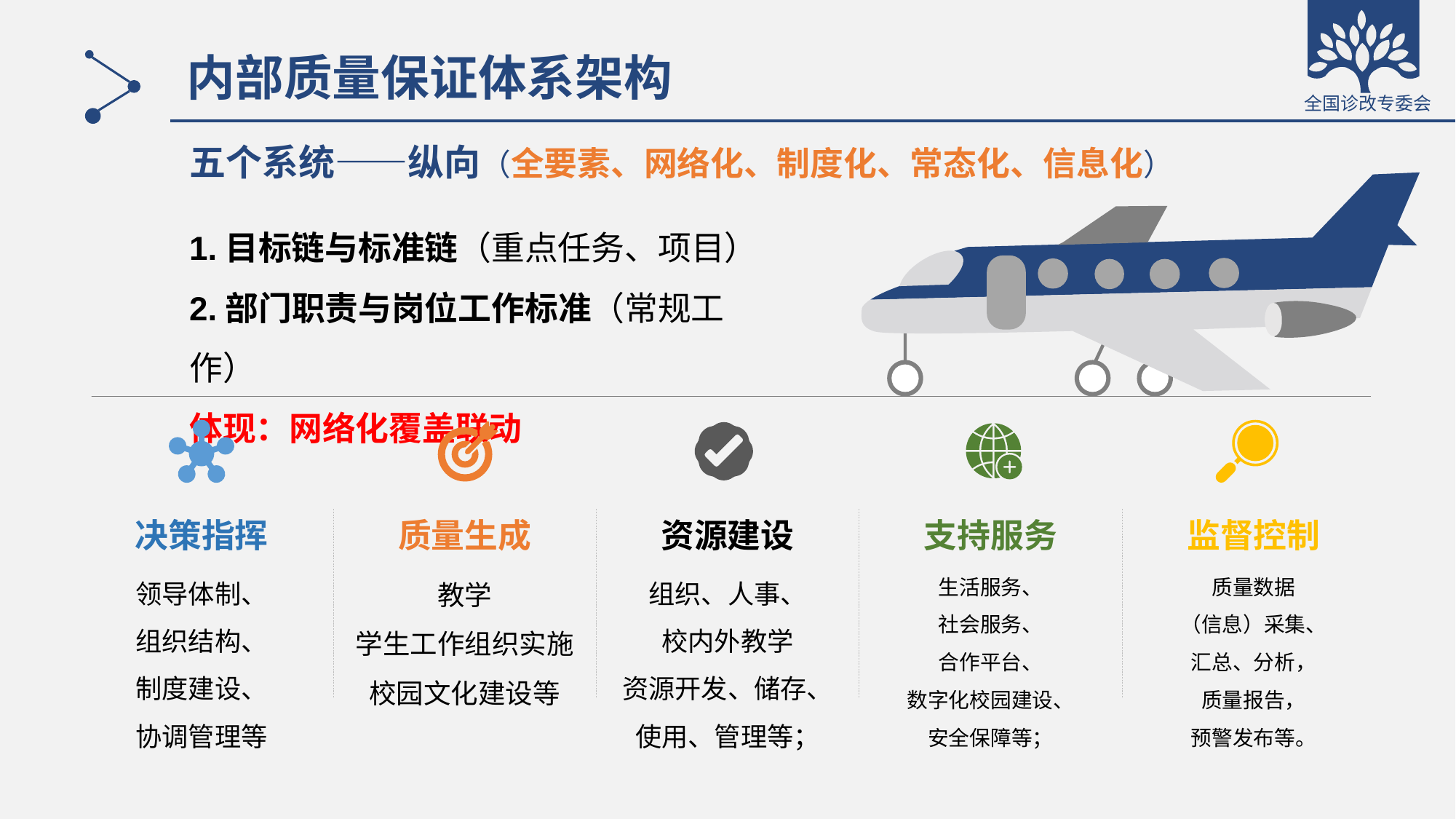

# 内部质量保证体系架构
五个系统——纵向（全要素、网络化、制度化、常态化、信息化）

1.目标链与标准链（重点任务、项目）
2.部门职责与岗位工作标准（常规工作）
体现：网络化覆盖联动

决策指挥
领导体制、
组织结构、
制度建设、
协调管理等
质量生成
教学
学生工作组织实施
校园文化建设等
资源建设
组织、人事、
校内外教学
资源开发、储存、
使用、管理等；
支持服务
生活服务、
社会服务、
合作平台、
数字化校园建设、
安全保障等；
监督控制
质量数据
（信息）采集、
汇总、分析，
质量报告，
预警发布等。